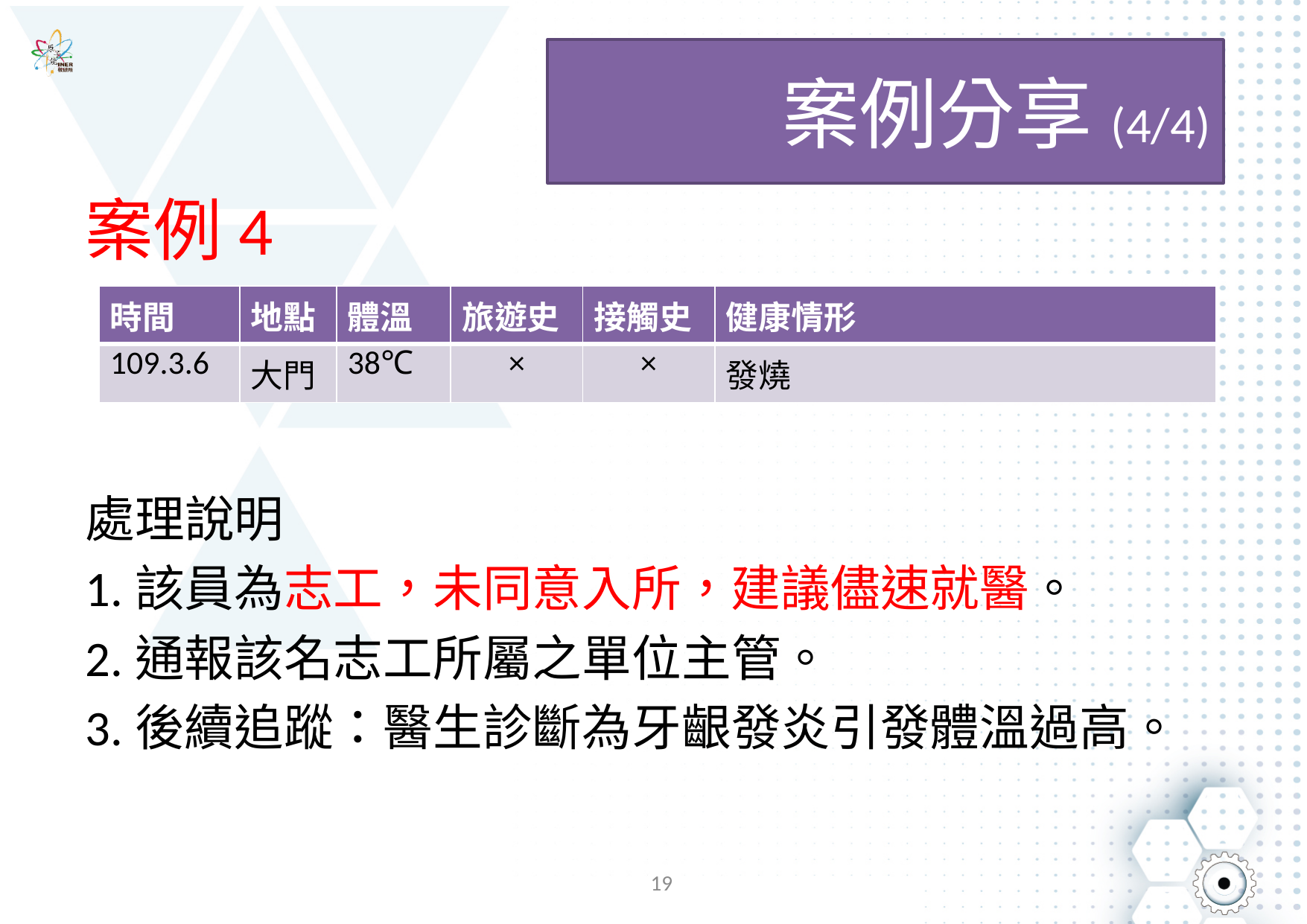

# 案例分享(4/4)
案例4

處理說明
1.該員為志工，未同意入所，建議儘速就醫。
2.通報該名志工所屬之單位主管。
3.後續追蹤：醫生診斷為牙齦發炎引發體溫過高。

| 時間 | 地點 | 體溫 | 旅遊史 | 接觸史 | 健康情形 |
| --- | --- | --- | --- | --- | --- |
| 109.3.6 | 大門 | 38℃ | × | × | 發燒 |
19